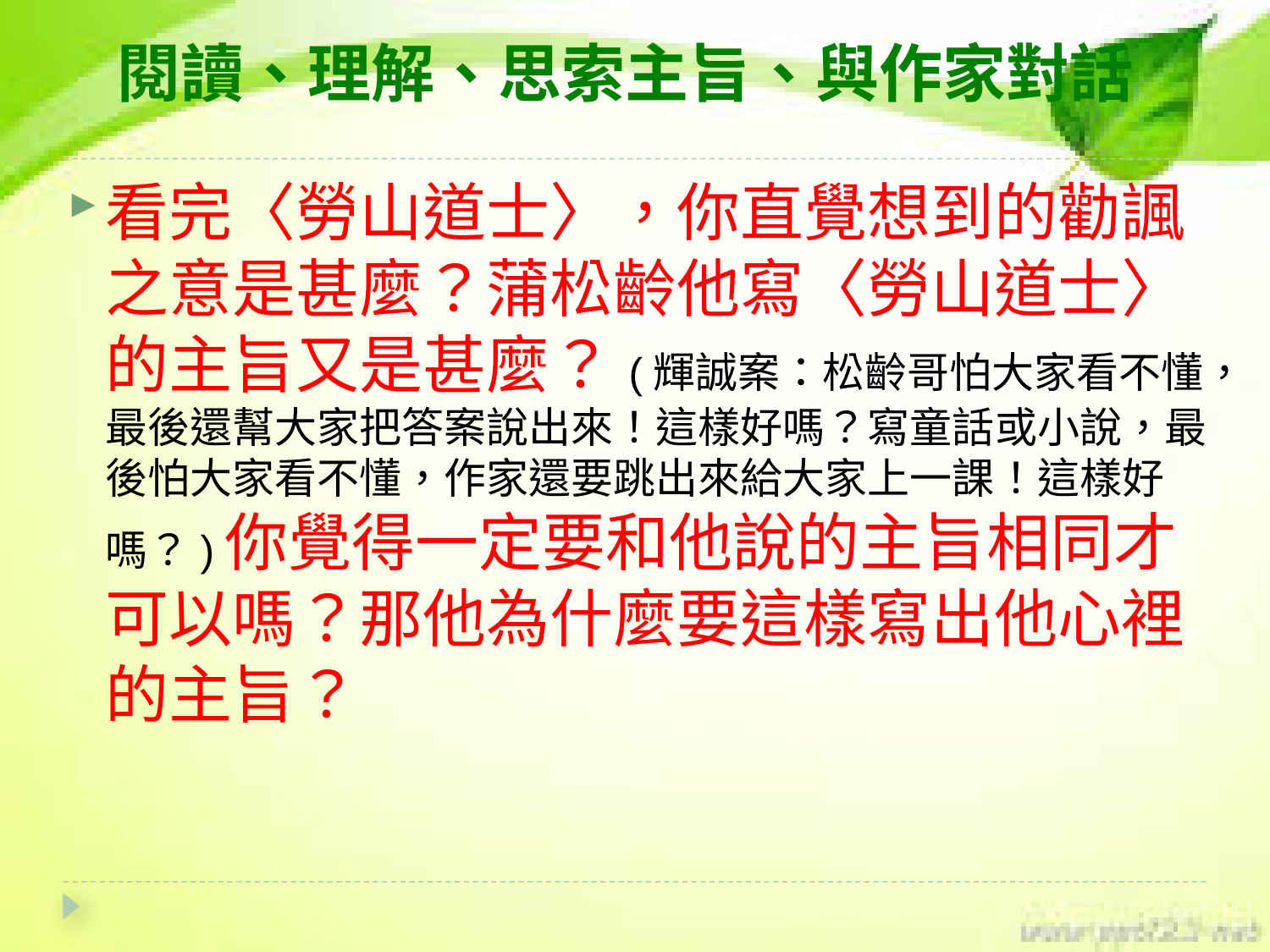

閱讀、理解、思索主旨、與作家對話

看完〈勞山道士〉，你直覺想到的勸諷之意是甚麼？蒲松齡他寫〈勞山道士〉的主旨又是甚麼？(輝誠案：松齡哥怕大家看不懂，最後還幫大家把答案說出來！這樣好嗎？寫童話或小說，最後怕大家看不懂，作家還要跳出來給大家上一課！這樣好嗎？)你覺得一定要和他說的主旨相同才可以嗎？那他為什麼要這樣寫出他心裡的主旨？